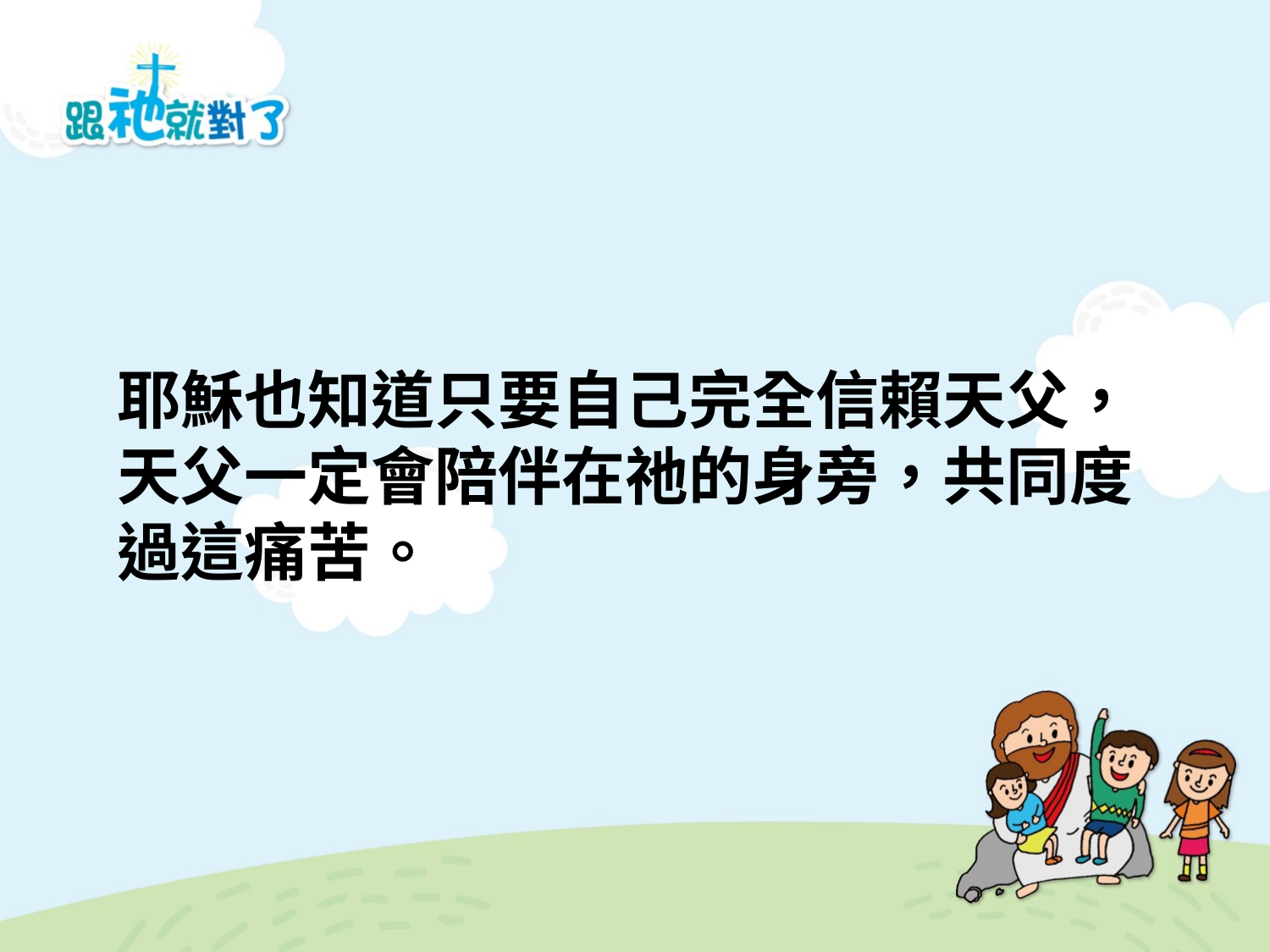

耶穌也知道只要自己完全信賴天父，天父一定會陪伴在祂的身旁，共同度過這痛苦。